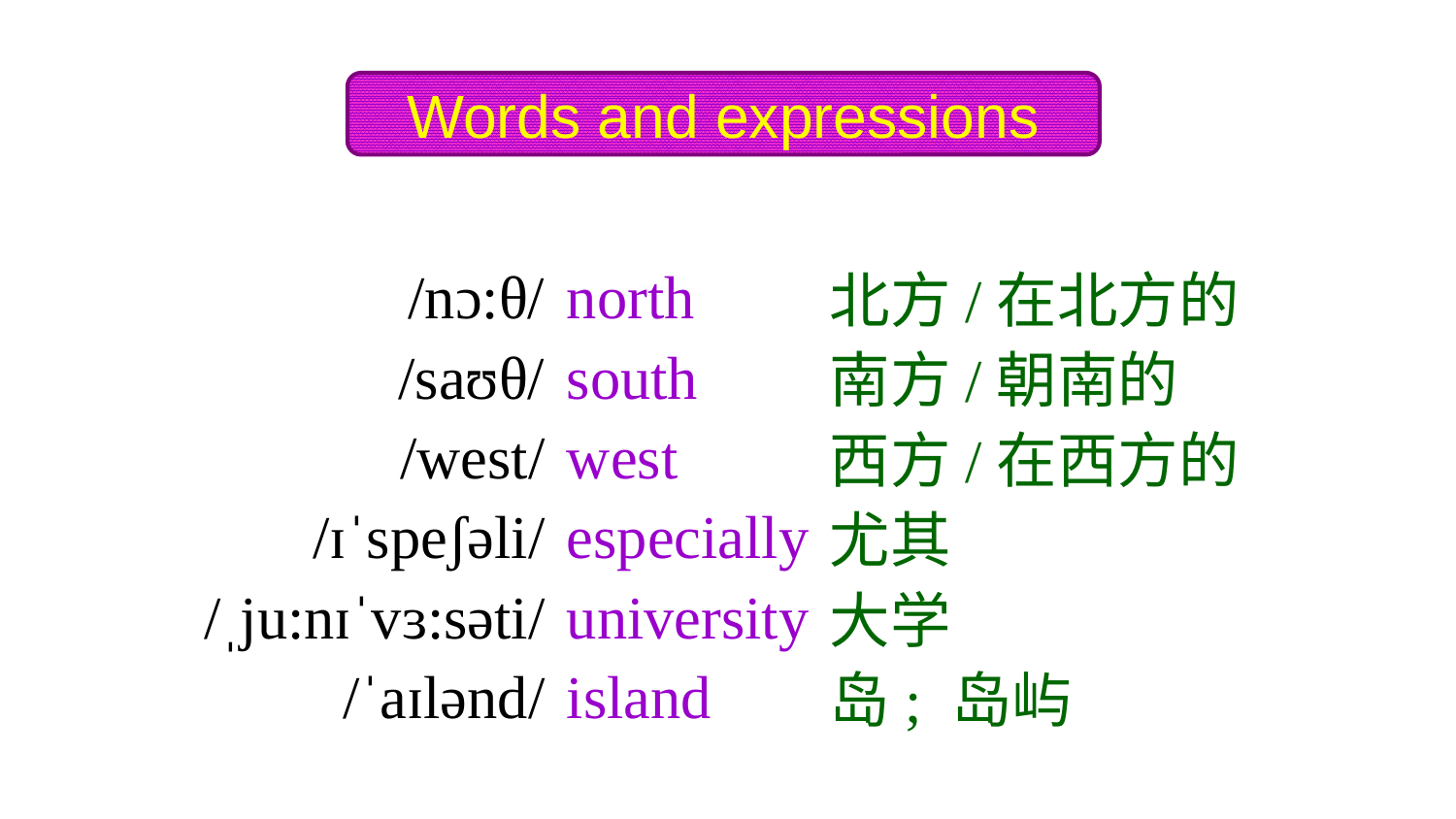

Words and expressions
/nɔ:θ/
/saʊθ/
/west/
/ɪˈspeʃəli/
/ˌju:nɪˈvɜ:səti/
/ˈaɪlənd/
north
south
west
especially
university
island
北方/在北方的
南方/朝南的
西方/在西方的
尤其
大学
岛; 岛屿